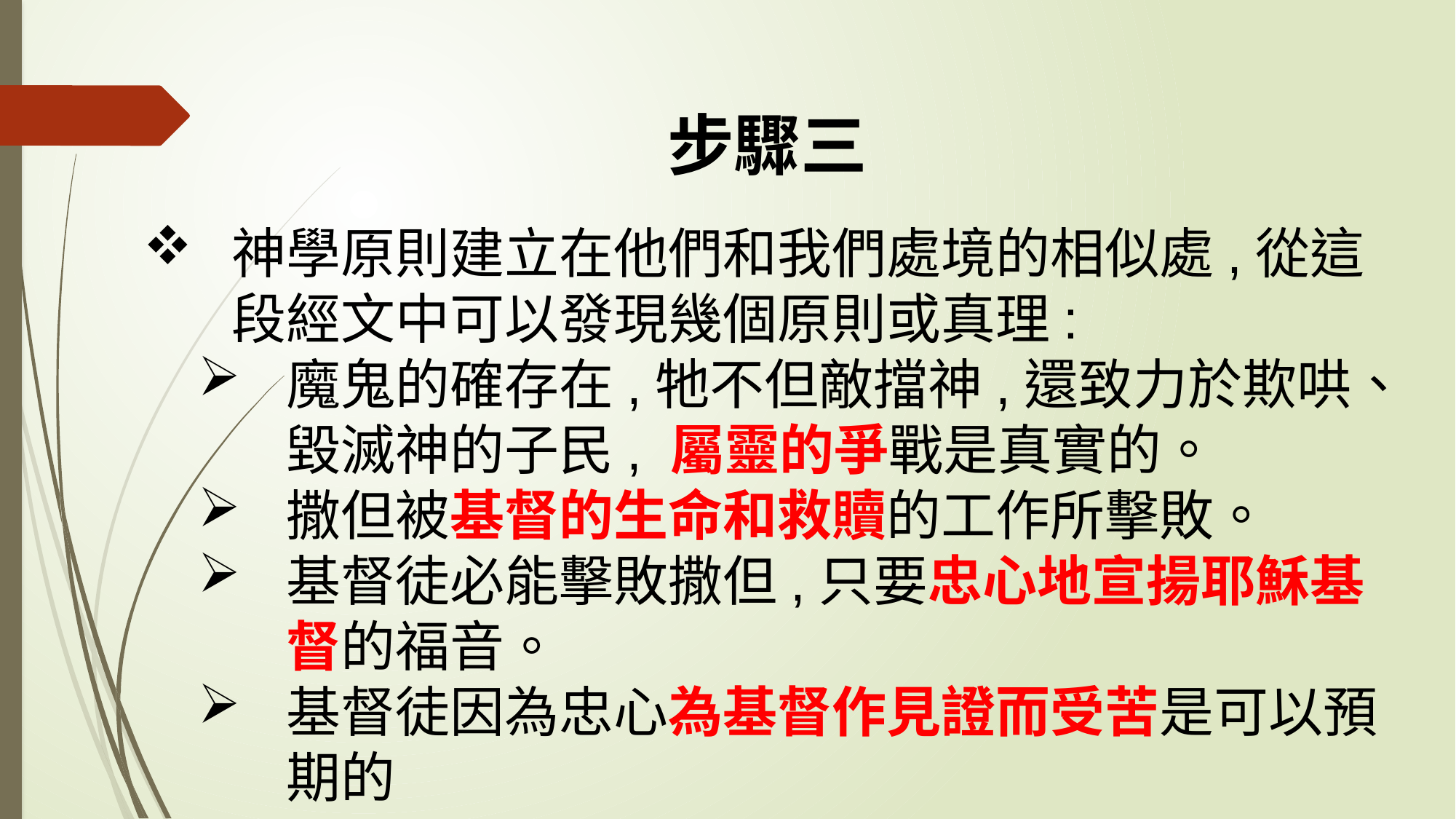

步驟三
神學原則建立在他們和我們處境的相似處,從這段經文中可以發現幾個原則或真理:
魔鬼的確存在,牠不但敵擋神,還致力於欺哄、毀滅神的子民, 屬靈的爭戰是真實的。
撒但被基督的生命和救贖的工作所擊敗。
基督徒必能擊敗撒但,只要忠心地宣揚耶穌基督的福音。
基督徒因為忠心為基督作見證而受苦是可以預期的